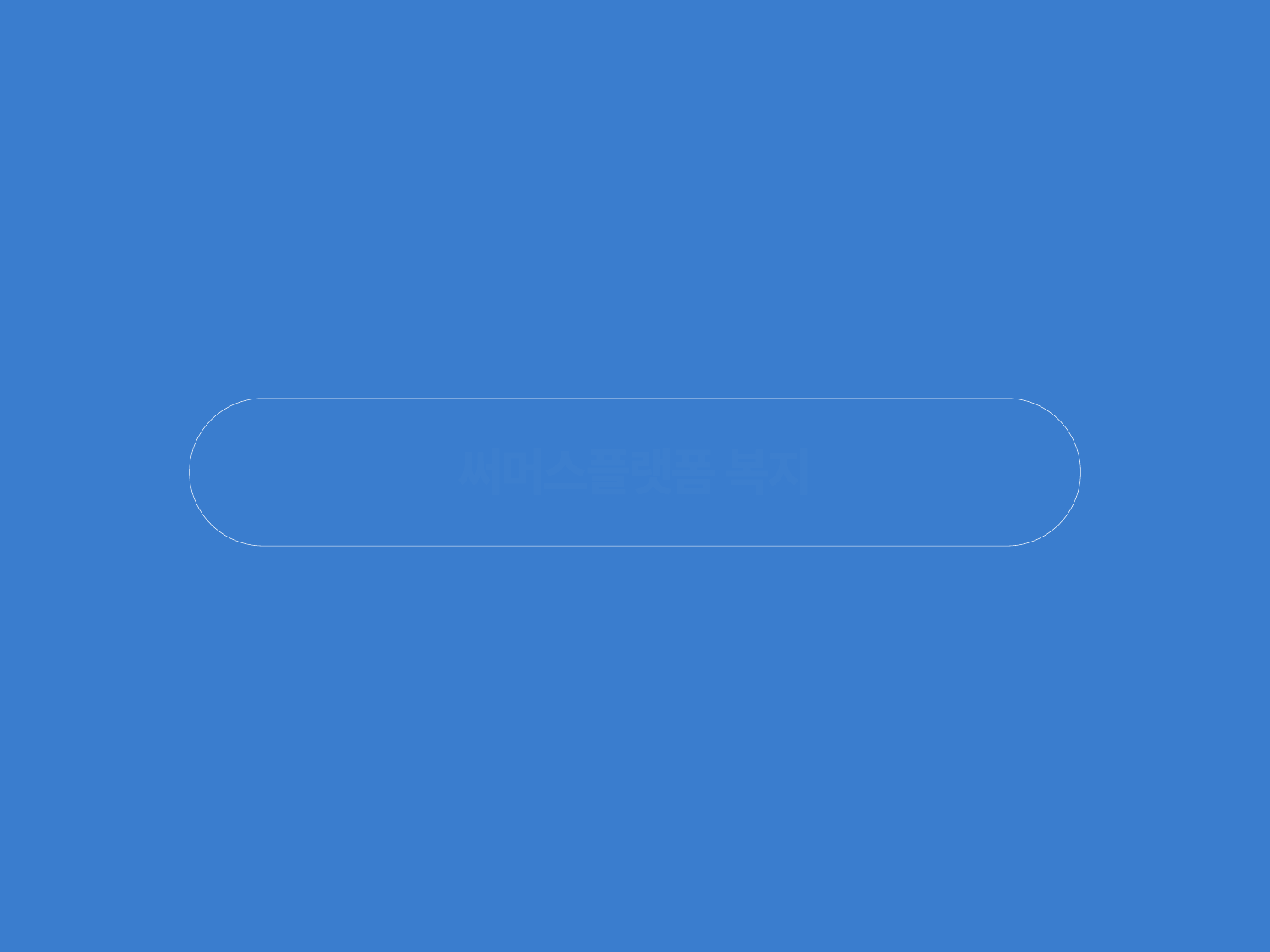

상품 관리지원 시스템
(MCSS) 소개
써머스플랫폼 복지